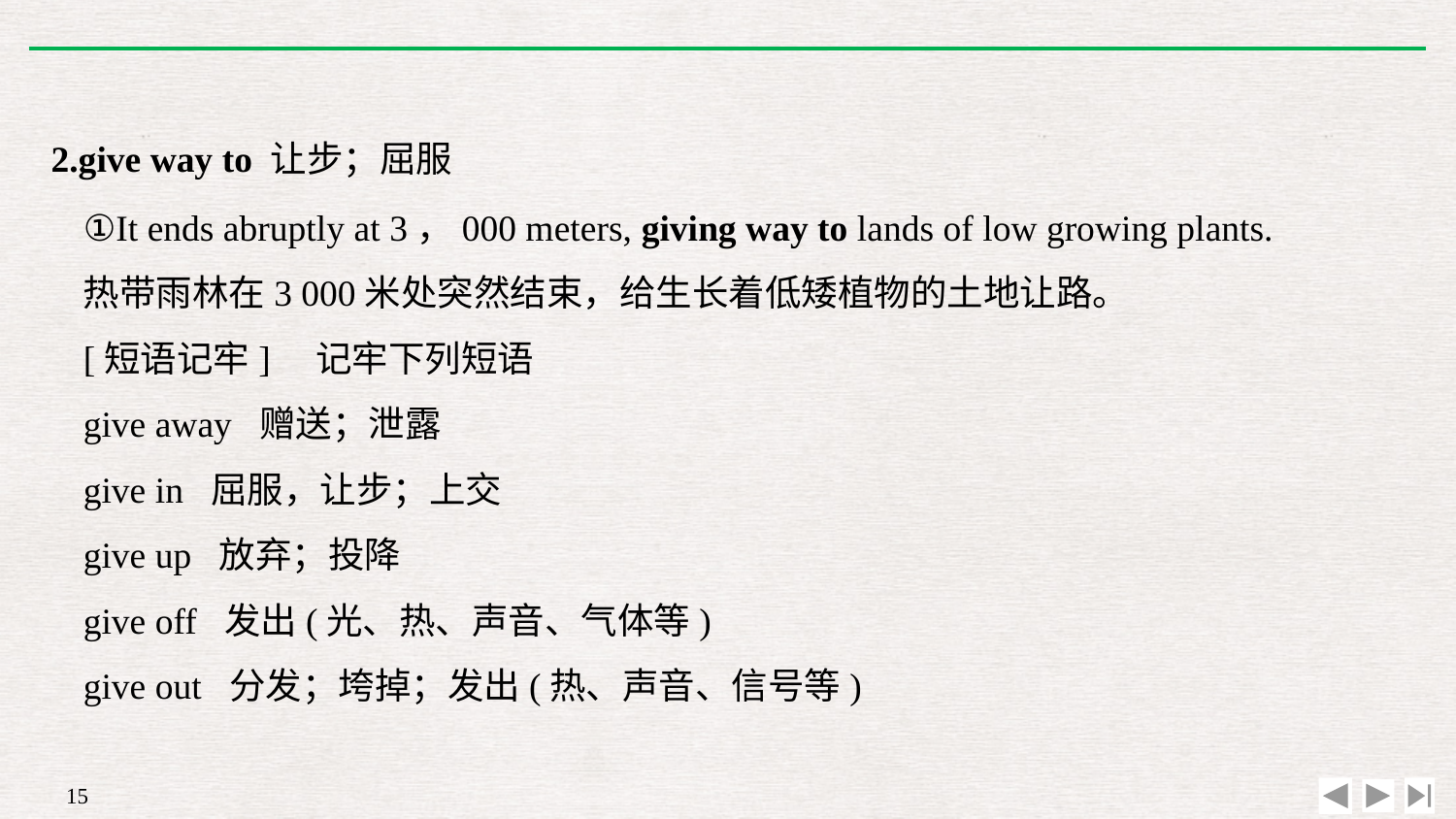

2.give way to 让步；屈服
①It ends abruptly at 3，000 meters, giving way to lands of low growing plants.
热带雨林在3 000米处突然结束，给生长着低矮植物的土地让路。
[短语记牢]　记牢下列短语
give away  赠送；泄露
give in  屈服，让步；上交
give up  放弃；投降
give off  发出(光、热、声音、气体等)
give out  分发；垮掉；发出(热、声音、信号等)